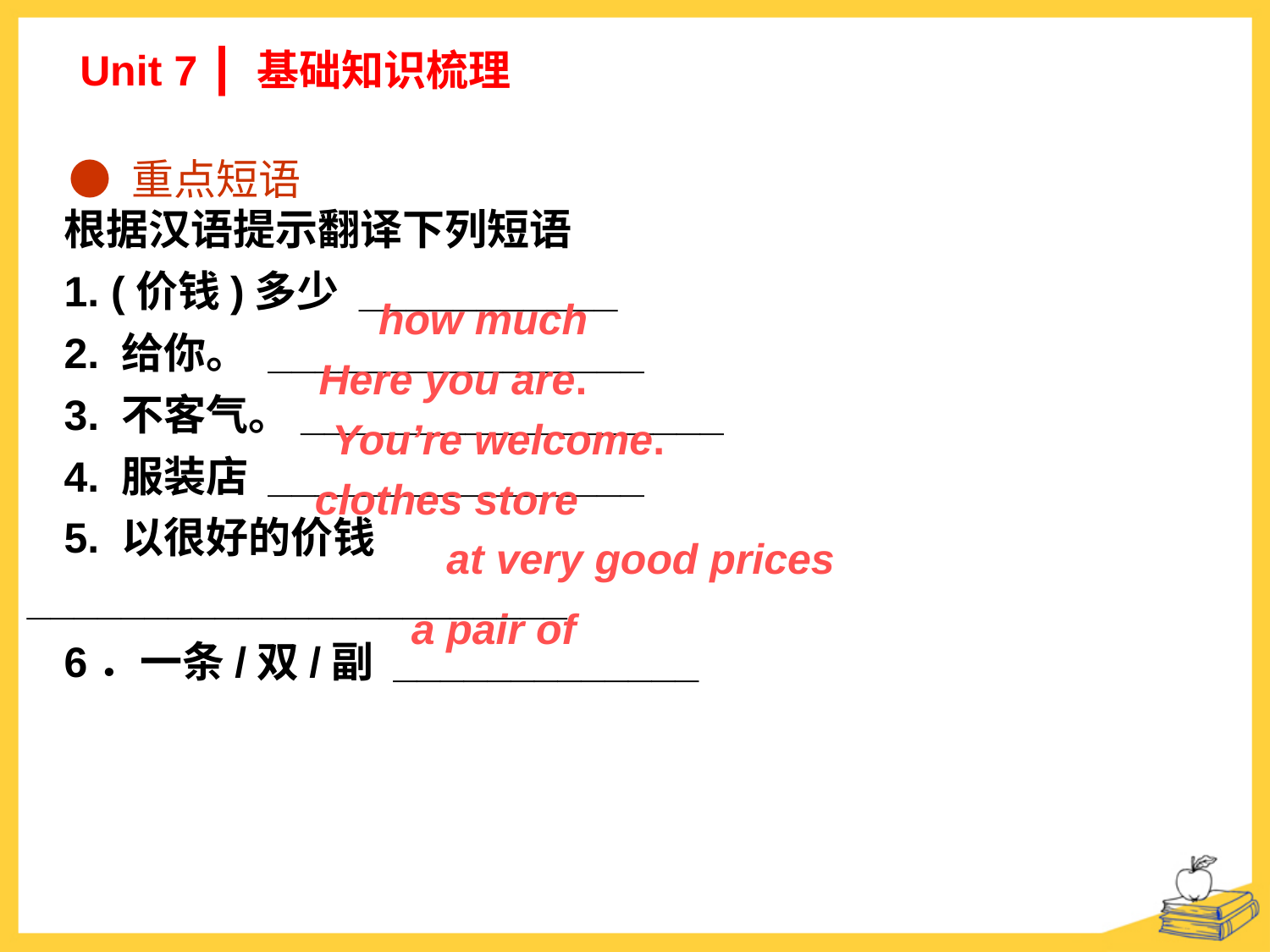

Unit 7 ┃ 基础知识梳理
● 重点短语
根据汉语提示翻译下列短语
1. (价钱)多少 ___________
2. 给你。 ________________
3. 不客气。__________________
4. 服装店 ________________
5. 以很好的价钱 _______________________
6．一条/双/副 _____________
how much
Here you are.
You’re welcome.
clothes store
at very good prices
a pair of